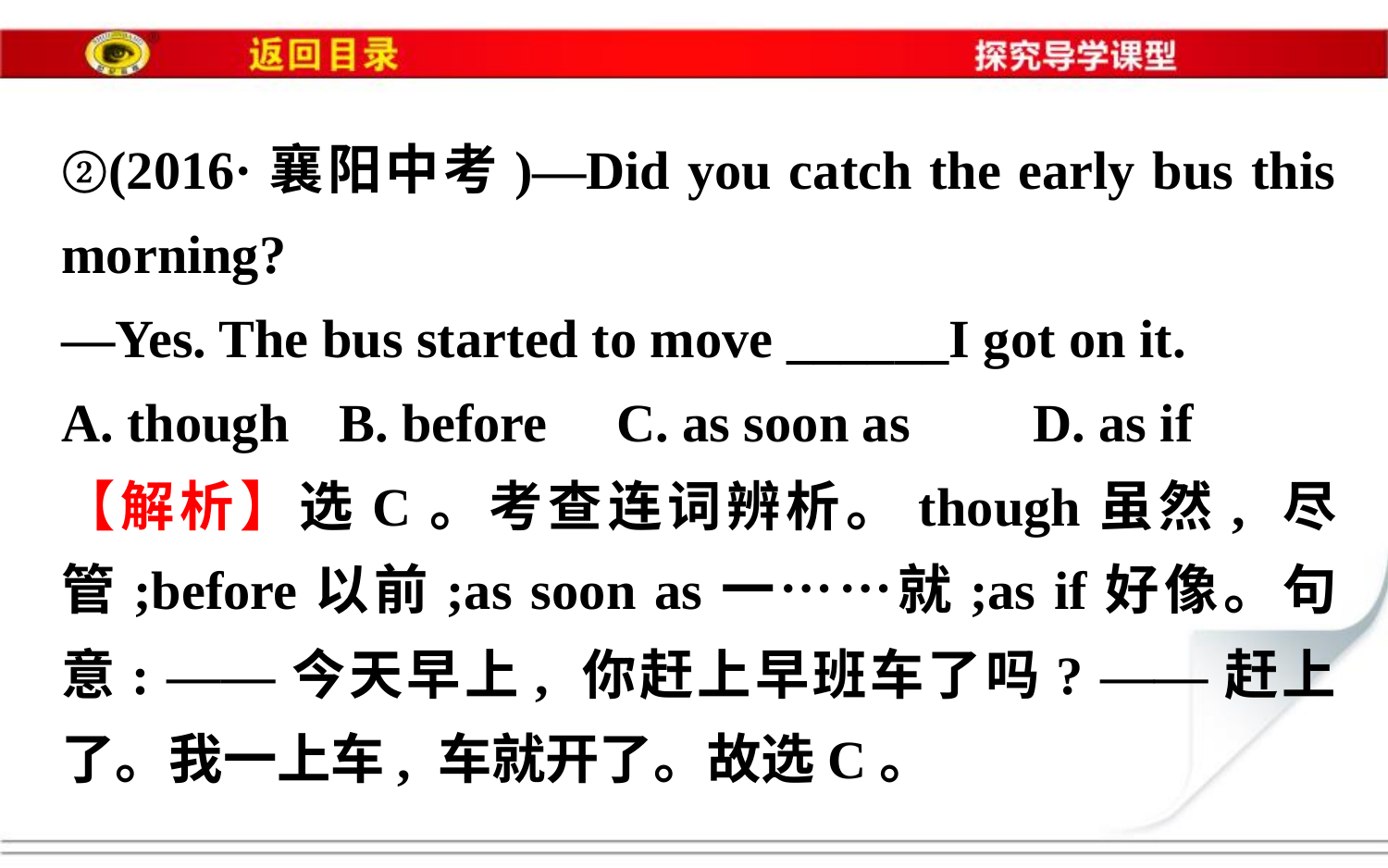

②(2016·襄阳中考)—Did you catch the early bus this morning?
—Yes. The bus started to move ______I got on it.
A. though	B. before	C. as soon as	D. as if
【解析】选C。考查连词辨析。though虽然, 尽管;before以前;as soon as一……就;as if好像。句意: ——今天早上, 你赶上早班车了吗? ——赶上了。我一上车, 车就开了。故选C。